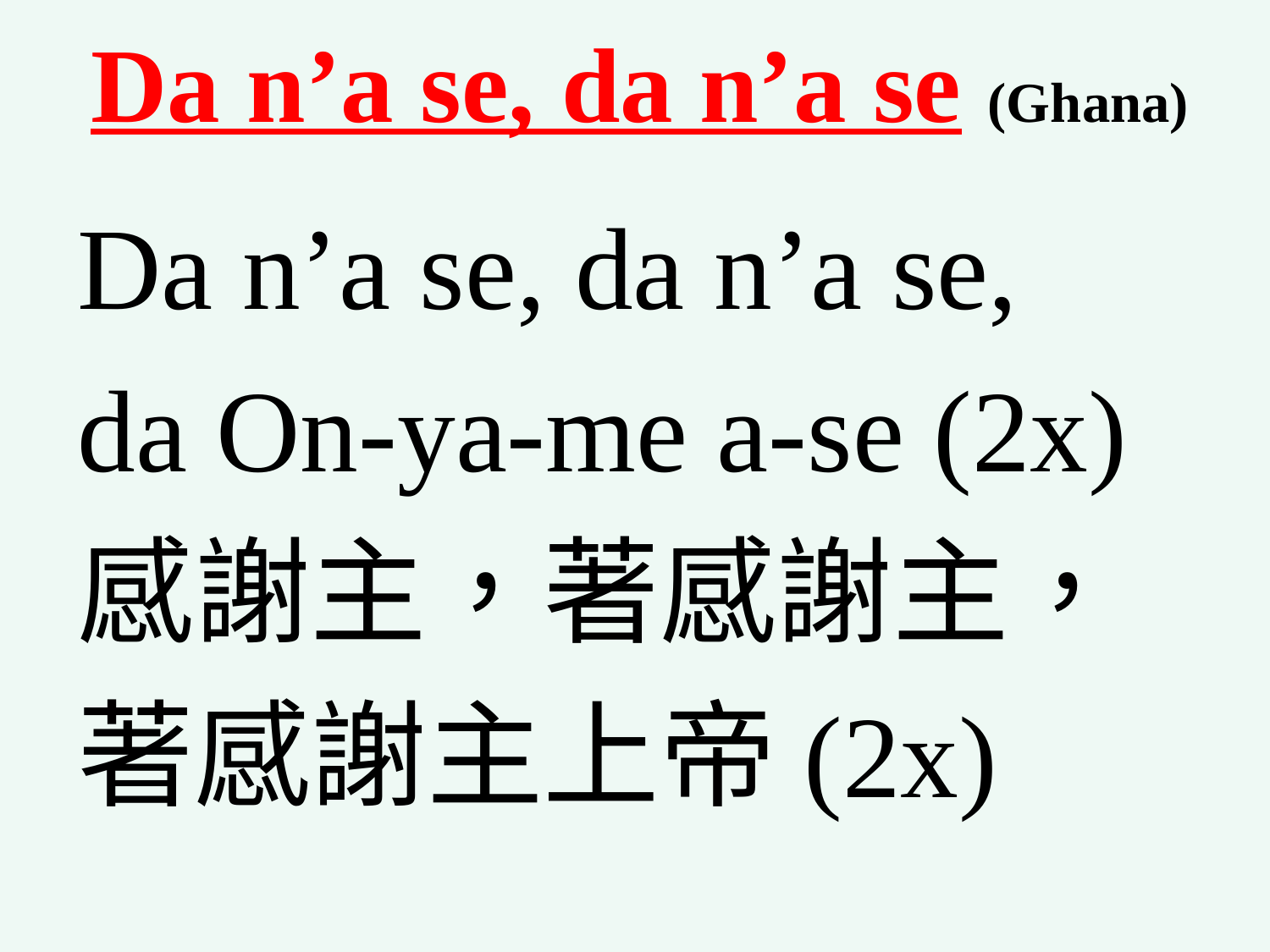

# Da n’a se, da n’a se (Ghana)
Da n’a se, da n’a se,
da On-ya-me a-se (2x)
感謝主，著感謝主，
著感謝主上帝(2x)